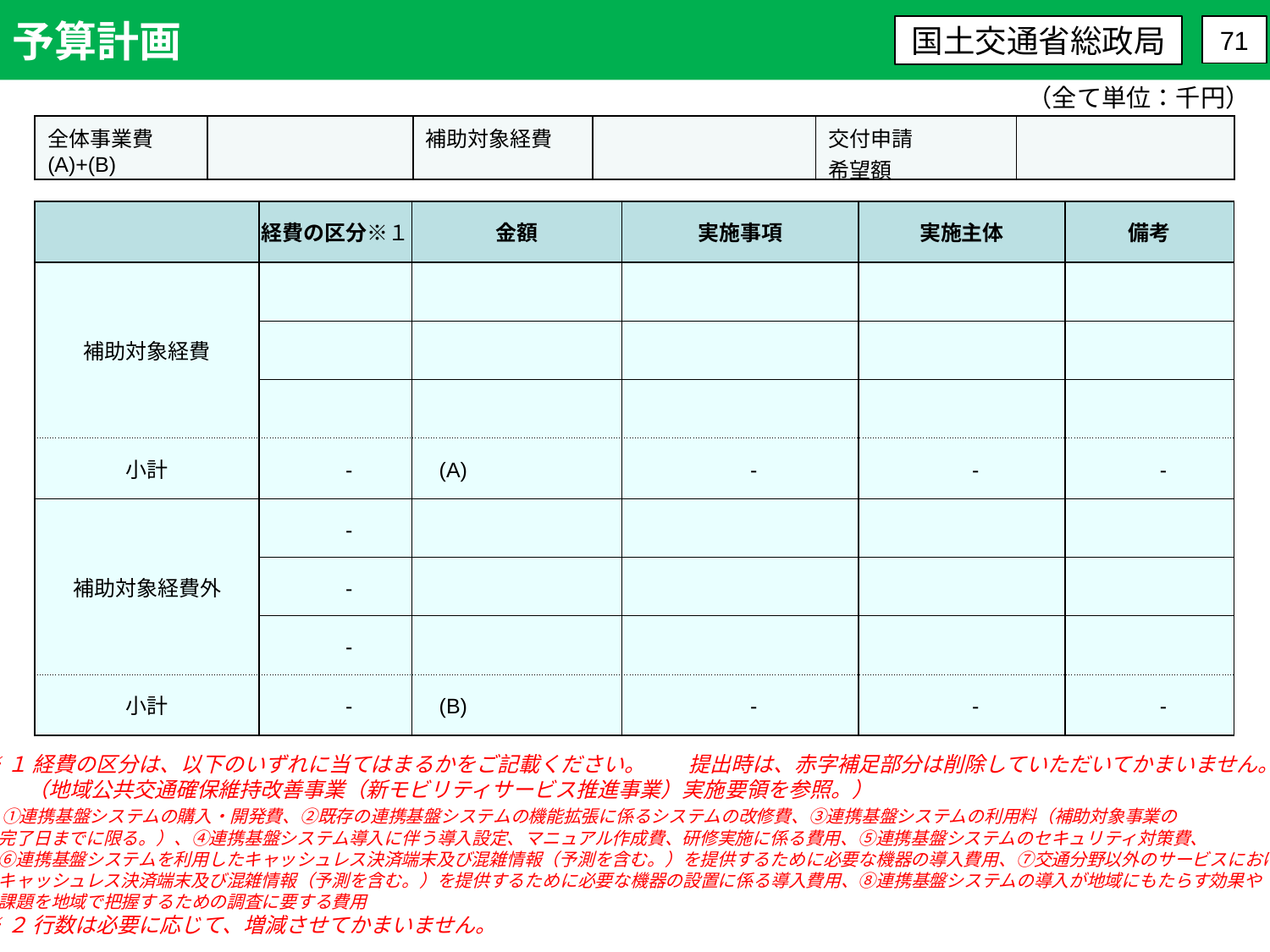

予算計画
国土交通省総政局
71
（全て単位：千円）
| 全体事業費 (A)+(B) |  | 補助対象経費 |  | 交付申請 希望額 |  |
| --- | --- | --- | --- | --- | --- |
|  | 経費の区分※１ | 金額 | 実施事項 | 実施主体 | 備考 |
| --- | --- | --- | --- | --- | --- |
| 補助対象経費 |  |  |  |  |  |
|  |  |  |  |  |  |
|  |  |  |  |  |  |
| 小計 | - | (A) | - | - | - |
| 補助対象経費外 | - |  |  |  |  |
|  | - |  |  |  |  |
|  | - |  |  |  |  |
| 小計 | - | (B) | - | - | - |

※１ 経費の区分は、以下のいずれに当てはまるかをご記載ください。　　提出時は、赤字補足部分は削除していただいてかまいません。
　　 （地域公共交通確保維持改善事業（新モビリティサービス推進事業）実施要領を参照。）
　①連携基盤システムの購入・開発費、②既存の連携基盤システムの機能拡張に係るシステムの改修費、③連携基盤システムの利用料（補助対象事業の
　完了日までに限る。）、④連携基盤システム導入に伴う導入設定、マニュアル作成費、研修実施に係る費用、⑤連携基盤システムのセキュリティ対策費、
　⑥連携基盤システムを利用したキャッシュレス決済端末及び混雑情報（予測を含む。）を提供するために必要な機器の導入費用、⑦交通分野以外のサービスにおける
　キャッシュレス決済端末及び混雑情報（予測を含む。）を提供するために必要な機器の設置に係る導入費用、⑧連携基盤システムの導入が地域にもたらす効果や
　課題を地域で把握するための調査に要する費用
※２ 行数は必要に応じて、増減させてかまいません。